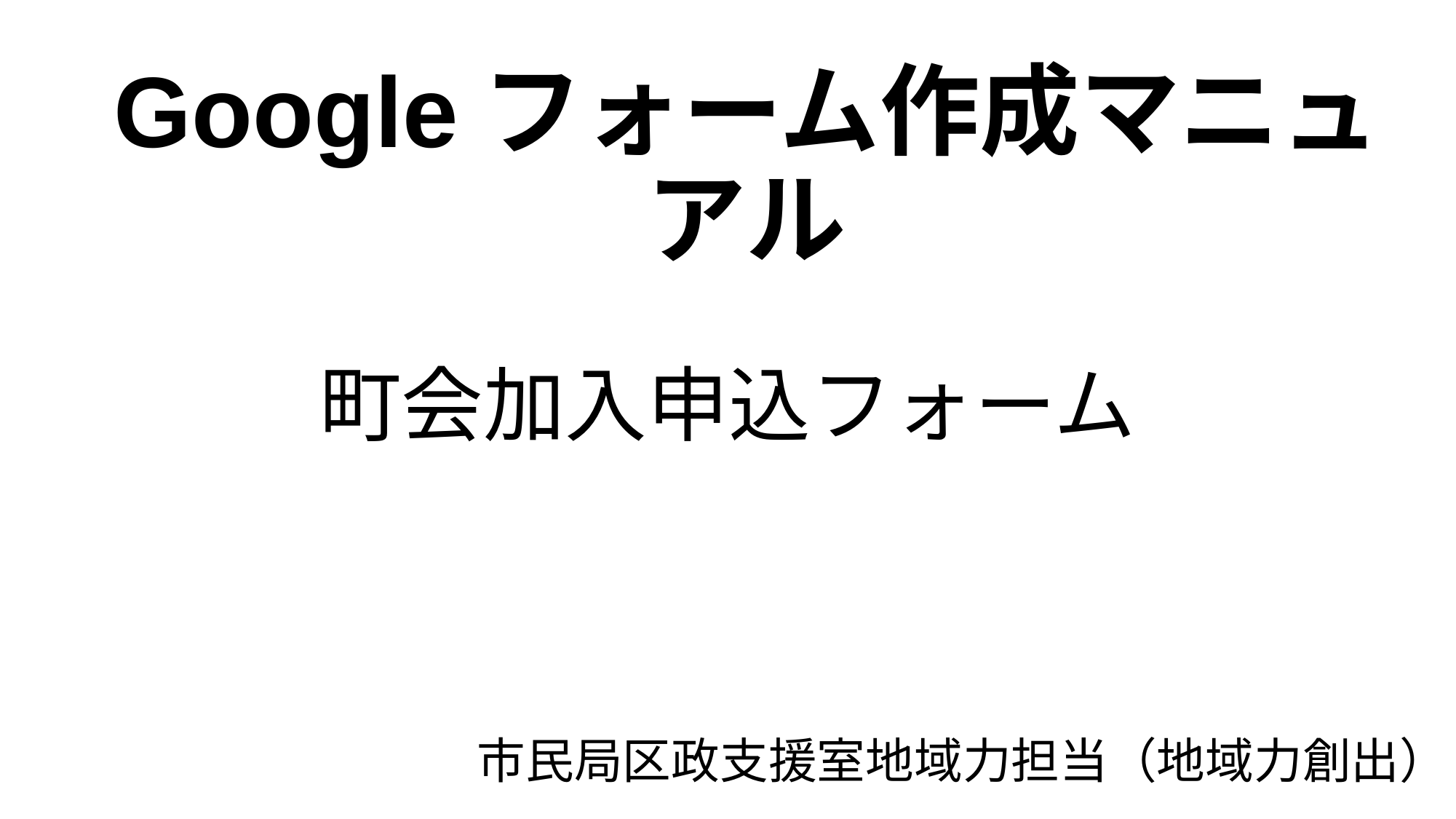

# Googleフォーム作成マニュアル
町会加入申込フォーム

市民局区政支援室地域力担当（地域力創出）